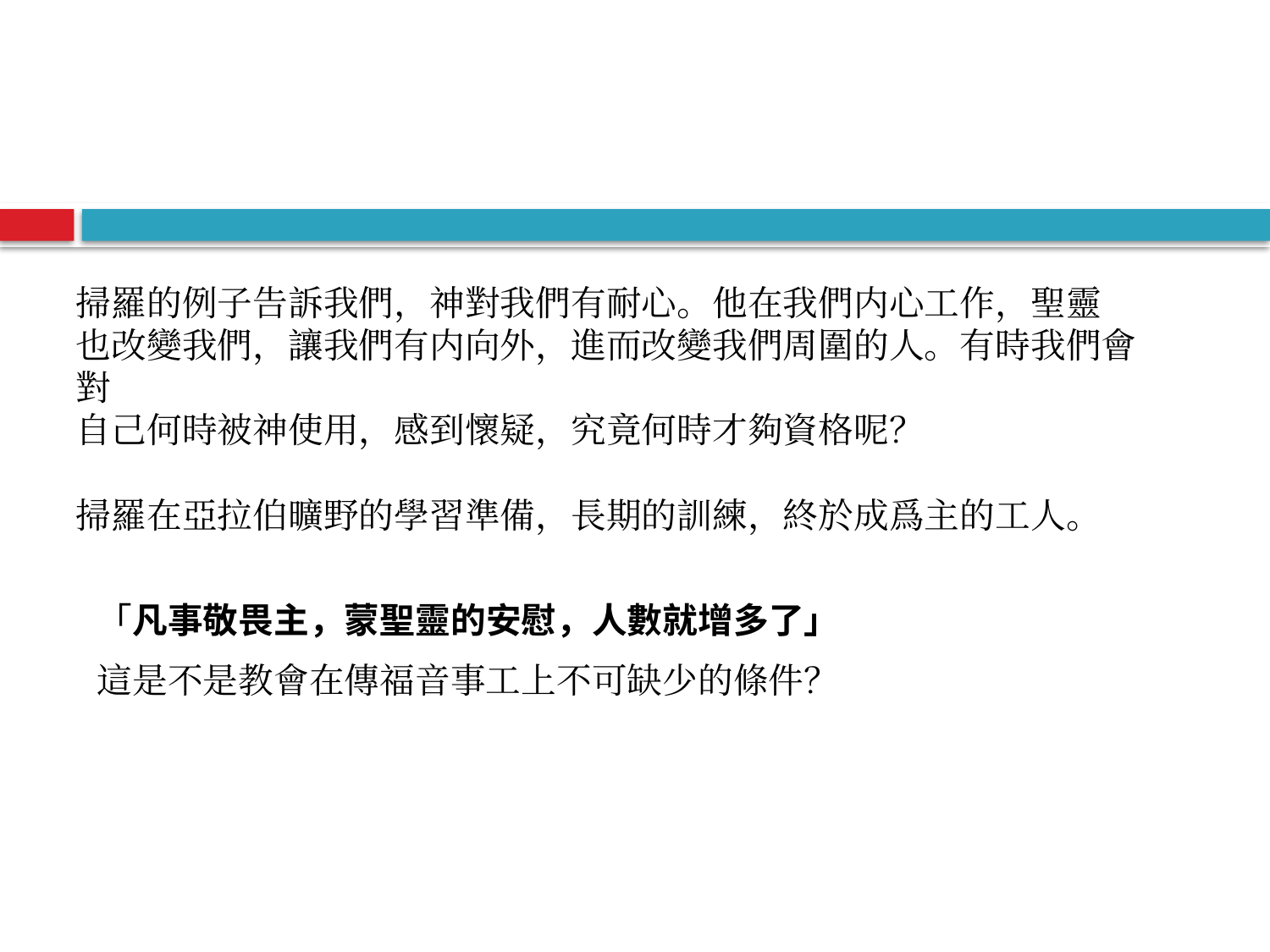

掃羅的例子告訴我們，神對我們有耐心。他在我們内心工作，聖靈
也改變我們，讓我們有内向外，進而改變我們周圍的人。有時我們會對
自己何時被神使用，感到懷疑，究竟何時才夠資格呢？

掃羅在亞拉伯曠野的學習準備，長期的訓練，終於成爲主的工人。
「凡事敬畏主，蒙聖靈的安慰，人數就增多了」
這是不是教會在傳福音事工上不可缺少的條件？